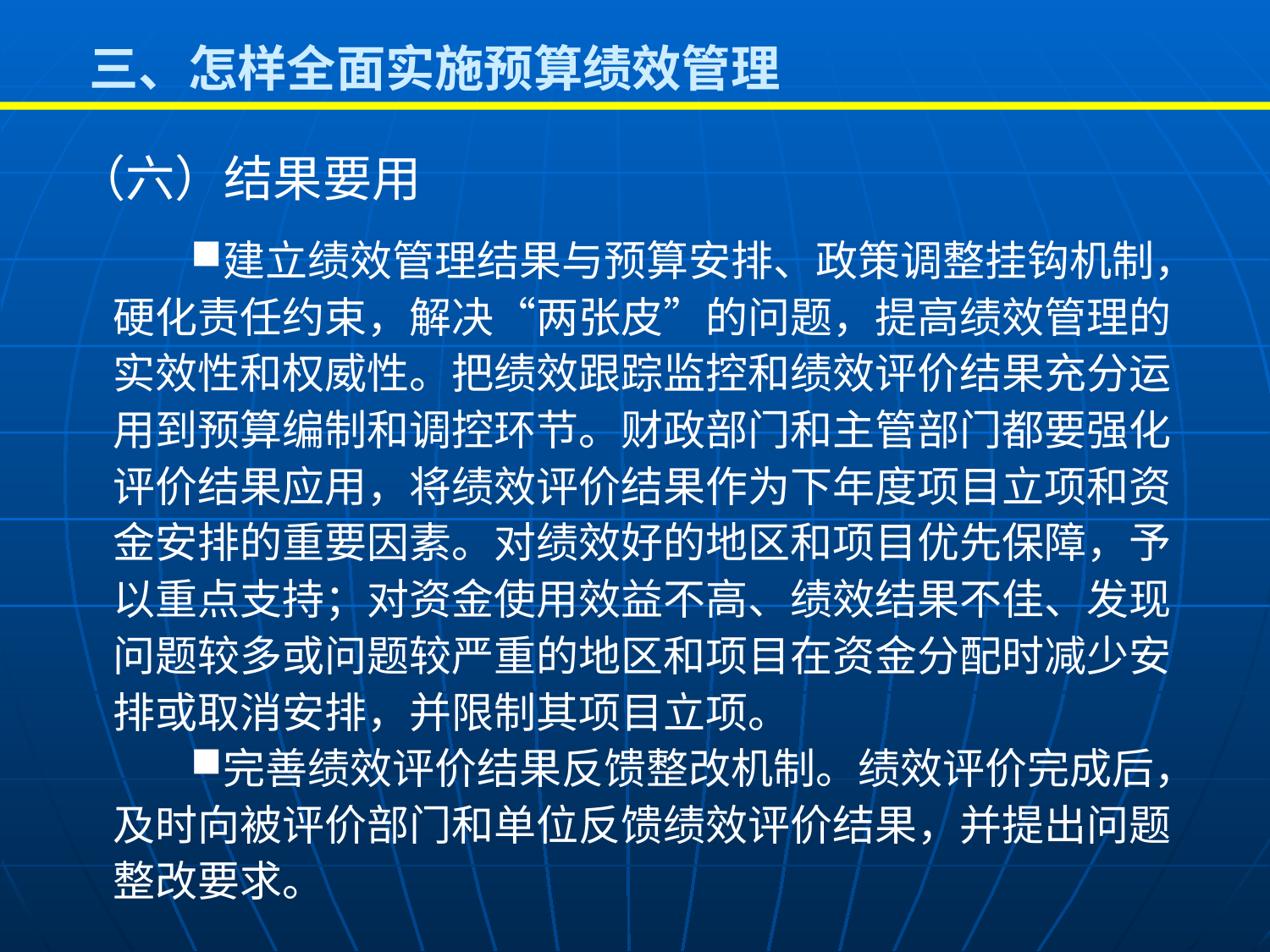

三、怎样全面实施预算绩效管理

（六）结果要用
建立绩效管理结果与预算安排、政策调整挂钩机制，硬化责任约束，解决“两张皮”的问题，提高绩效管理的实效性和权威性。把绩效跟踪监控和绩效评价结果充分运用到预算编制和调控环节。财政部门和主管部门都要强化评价结果应用，将绩效评价结果作为下年度项目立项和资金安排的重要因素。对绩效好的地区和项目优先保障，予以重点支持；对资金使用效益不高、绩效结果不佳、发现问题较多或问题较严重的地区和项目在资金分配时减少安排或取消安排，并限制其项目立项。
完善绩效评价结果反馈整改机制。绩效评价完成后，及时向被评价部门和单位反馈绩效评价结果，并提出问题整改要求。